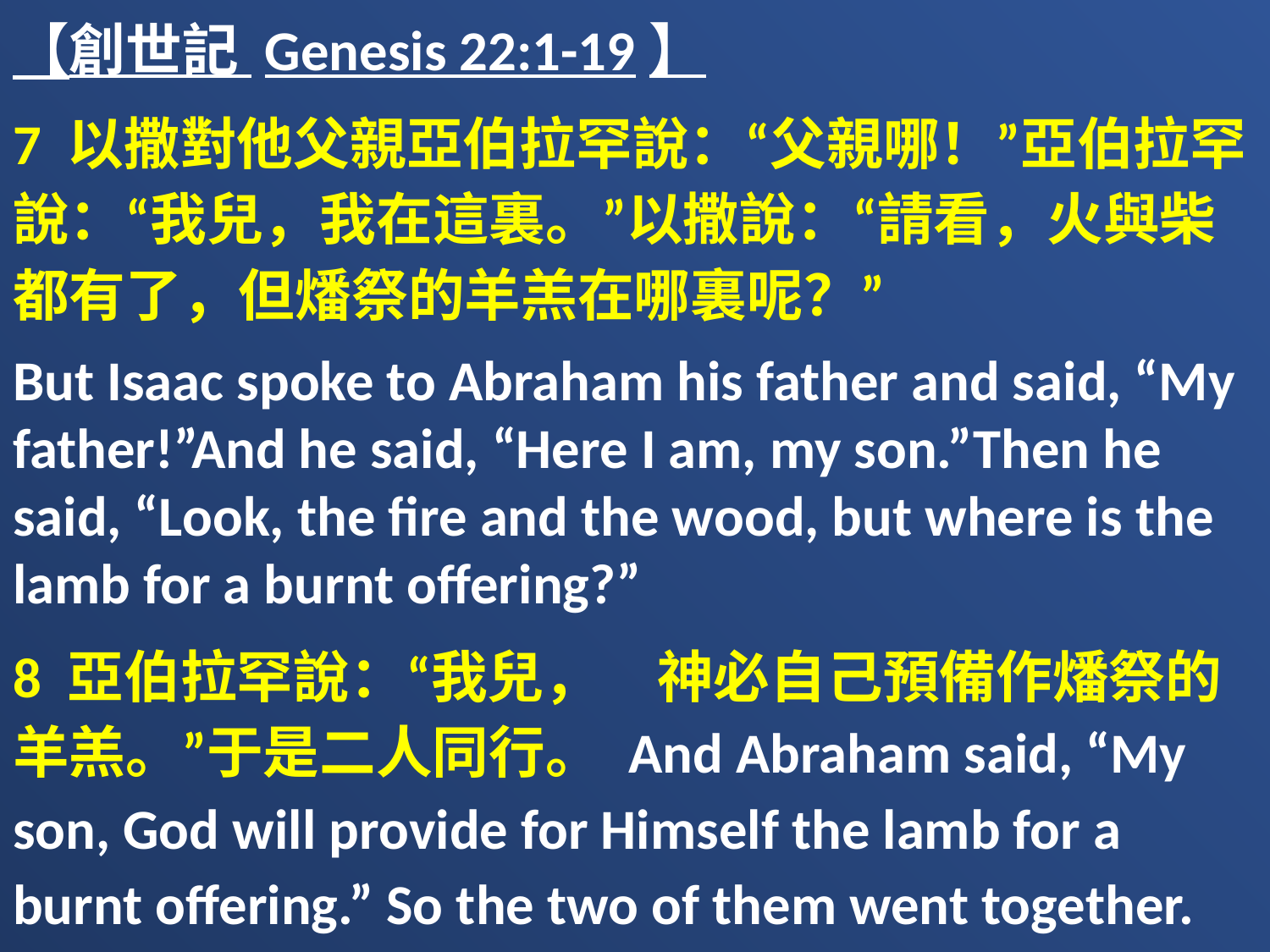

【創世記 Genesis 22:1-19】
7 以撒對他父親亞伯拉罕說：“父親哪！”亞伯拉罕說：“我兒，我在這裏。”以撒說：“請看，火與柴都有了，但燔祭的羊羔在哪裏呢？”
But Isaac spoke to Abraham his father and said, “My father!”And he said, “Here I am, my son.”Then he said, “Look, the fire and the wood, but where is the lamb for a burnt offering?”
8 亞伯拉罕說：“我兒，　神必自己預備作燔祭的羊羔。”于是二人同行。 And Abraham said, “My son, God will provide for Himself the lamb for a burnt offering.” So the two of them went together.